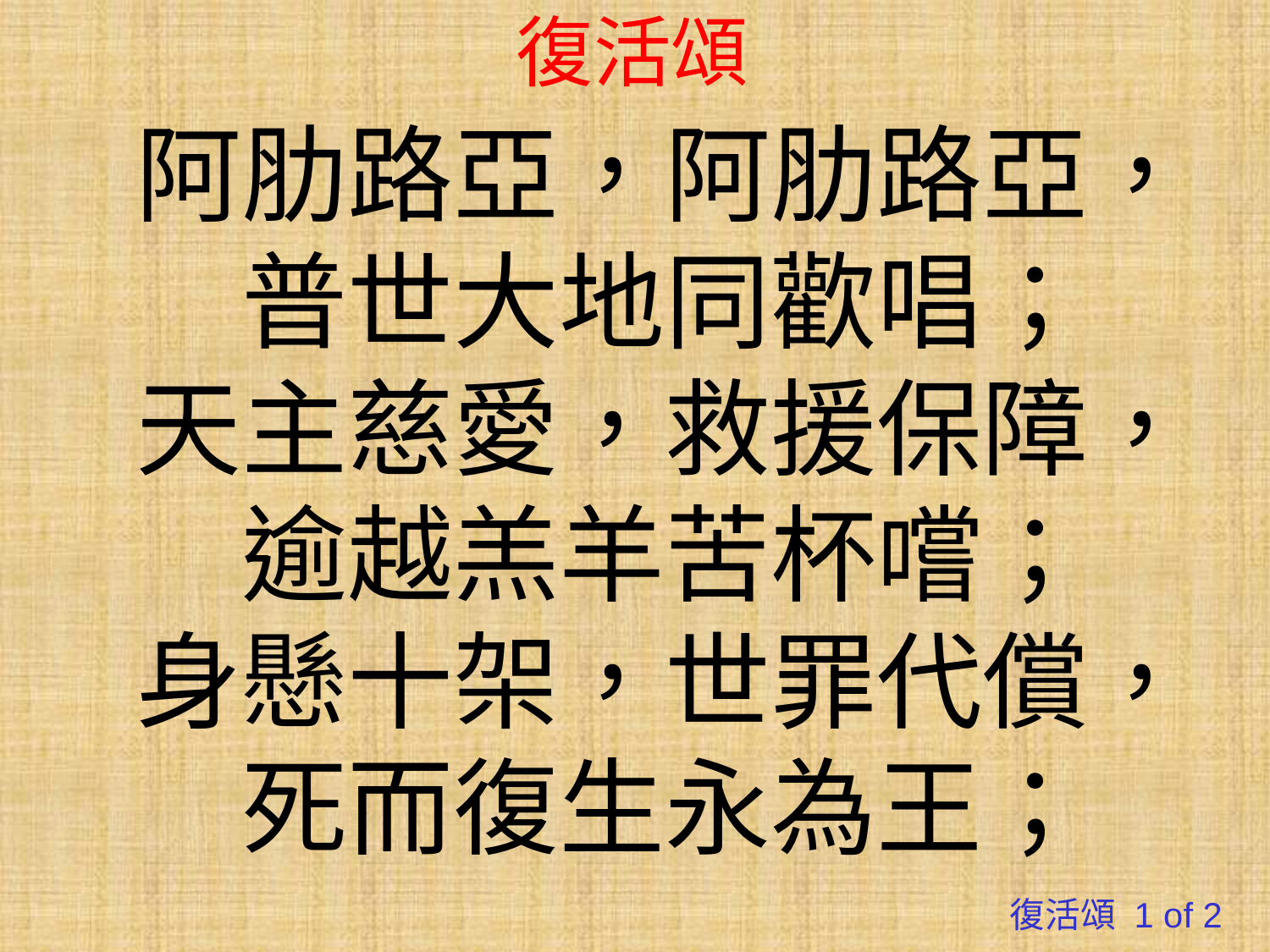

# 復活頌
阿肋路亞，阿肋路亞，
普世大地同歡唱；
天主慈愛，救援保障，
逾越羔羊苦杯嚐；
身懸十架，世罪代償，
死而復生永為王；
復活頌 1 of 2